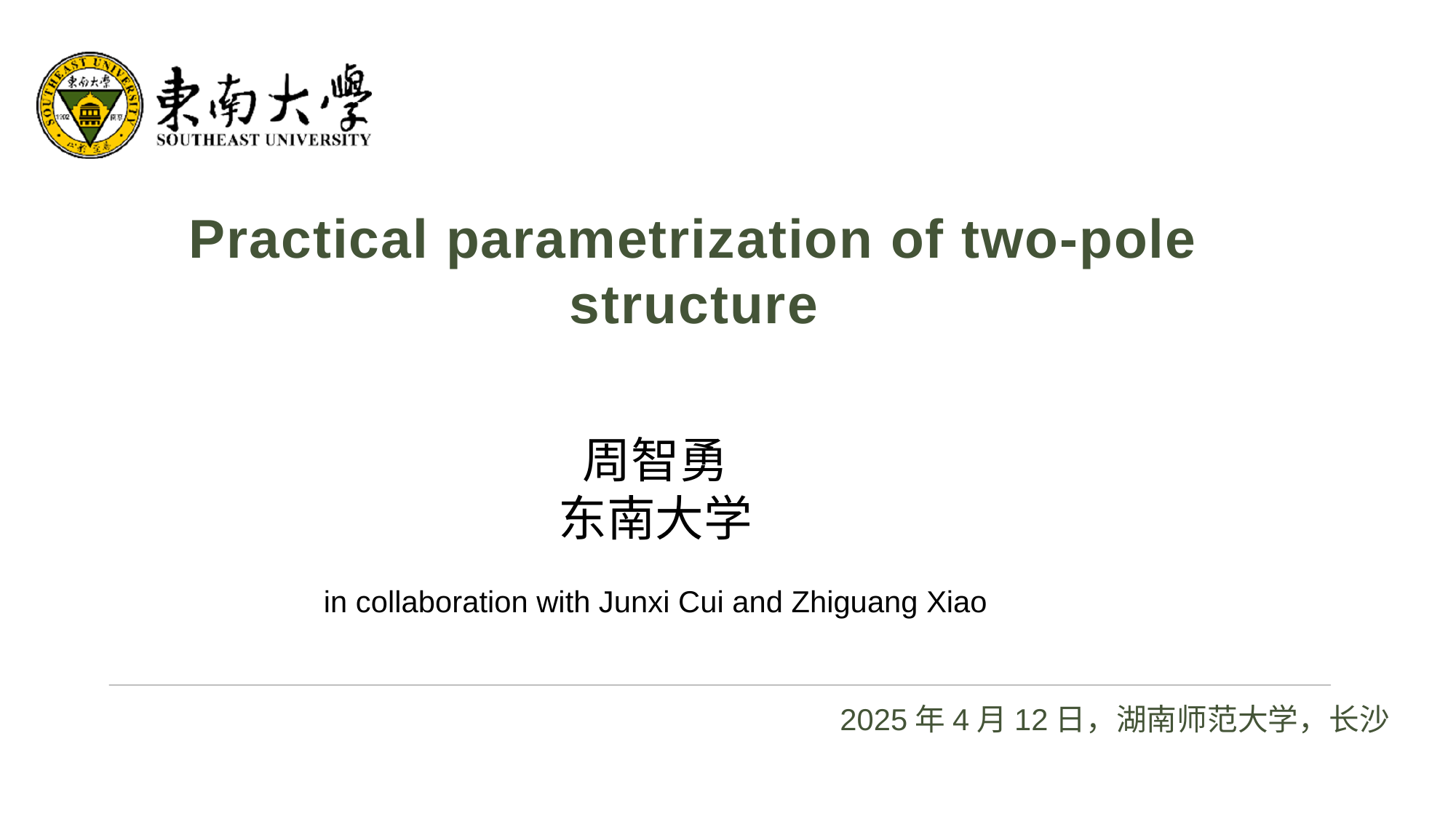

Practical parametrization of two-pole structure
周智勇
东南大学

in collaboration with Junxi Cui and Zhiguang Xiao
2025年4月12日，湖南师范大学，长沙